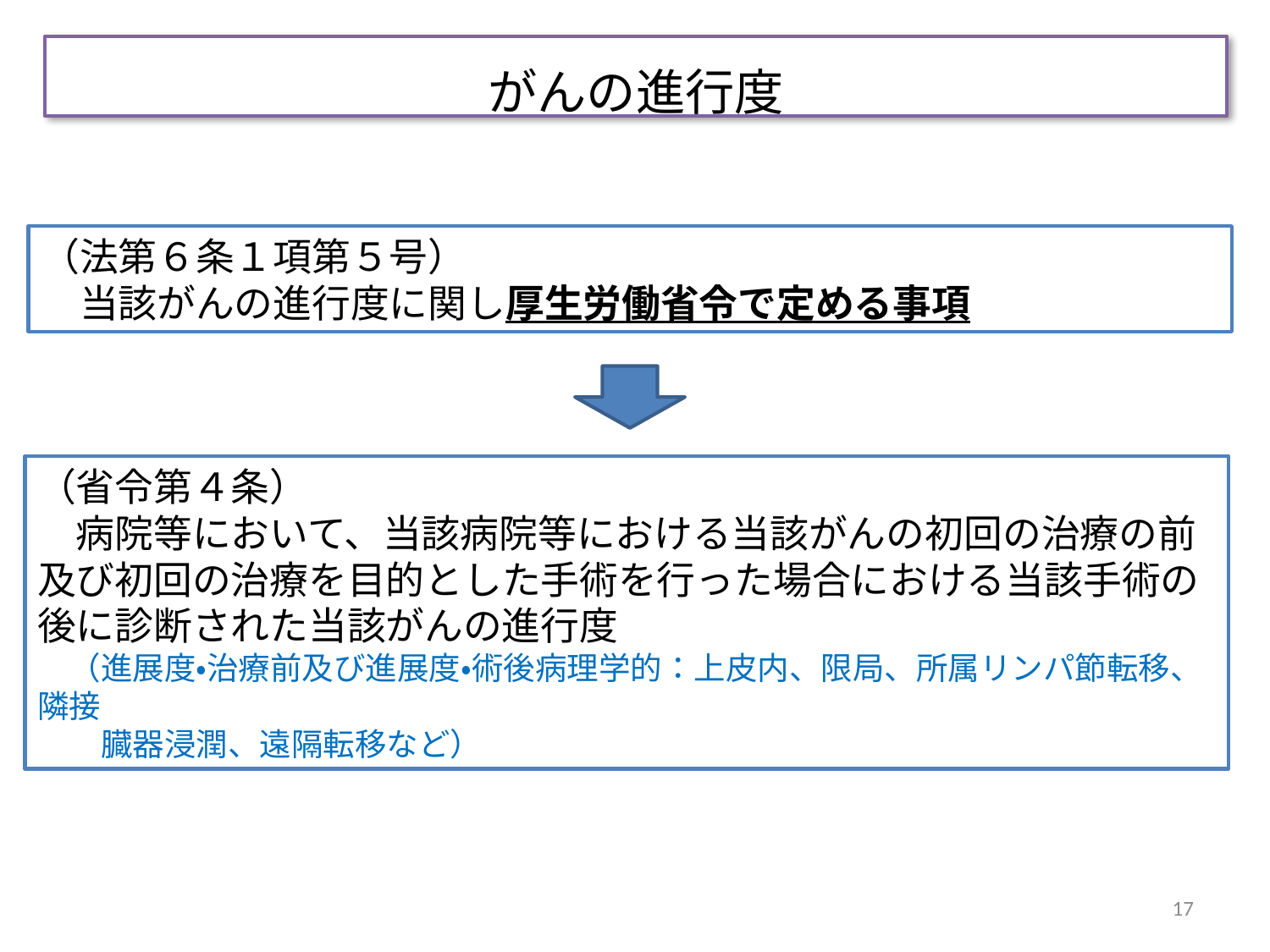

がんの進行度
（法第６条１項第５号）
　当該がんの進行度に関し厚生労働省令で定める事項

（省令第４条）
　病院等において、当該病院等における当該がんの初回の治療の前及び初回の治療を目的とした手術を行った場合における当該手術の後に診断された当該がんの進行度
　（進展度・治療前及び進展度・術後病理学的：上皮内、限局、所属リンパ節転移、隣接
　　臓器浸潤、遠隔転移など）
17